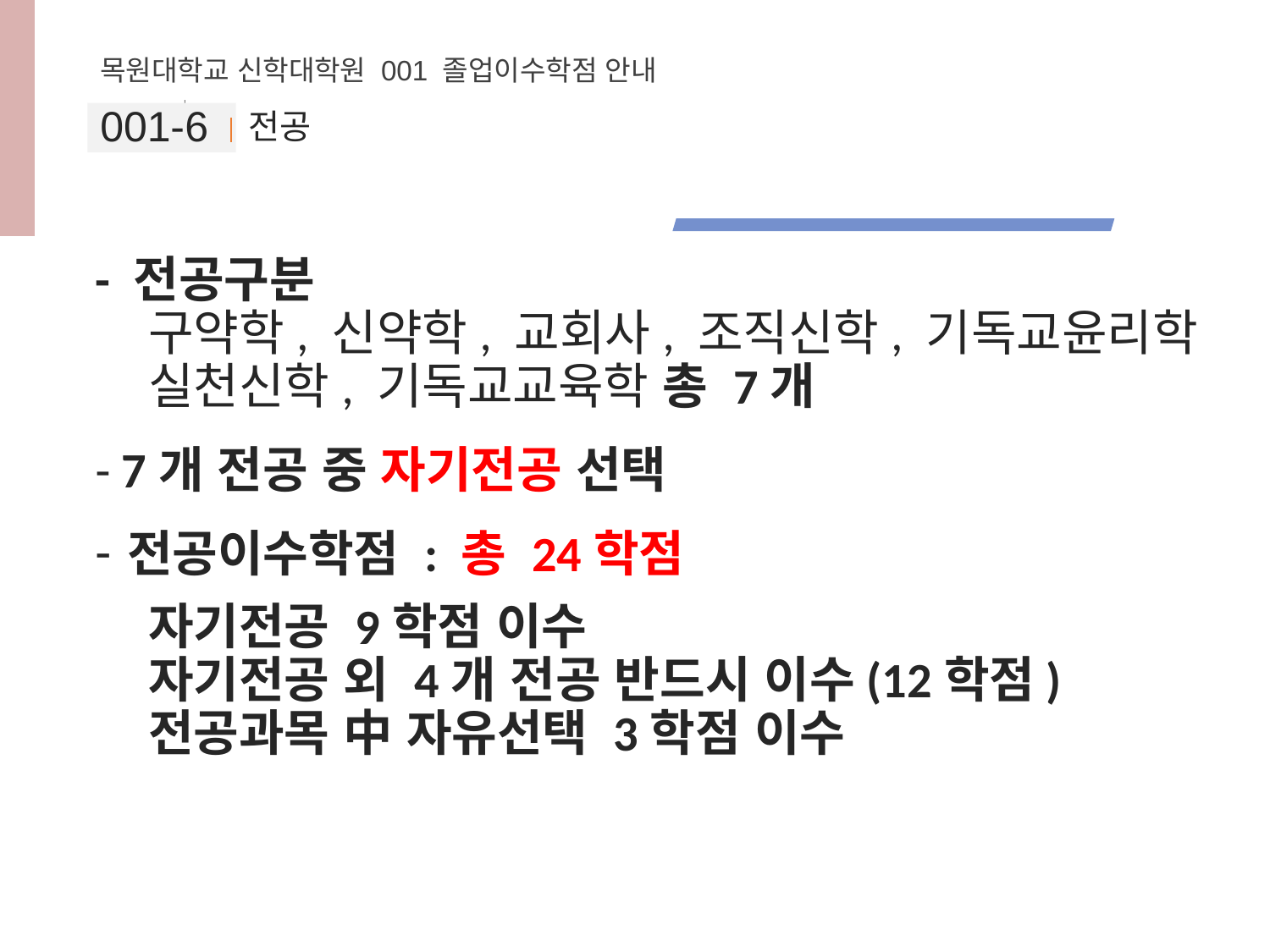

목원대학교 신학대학원 001 졸업이수학점 안내
001-6
# 전공
- 전공구분
   구약학, 신약학, 교회사, 조직신학, 기독교윤리학
   실천신학, 기독교교육학 총 7개

- 7개 전공 중 자기전공 선택

전공이수학점 : 총 24학점

   자기전공 9학점 이수
   자기전공 외 4개 전공 반드시 이수(12학점)
   전공과목 中 자유선택 3학점 이수